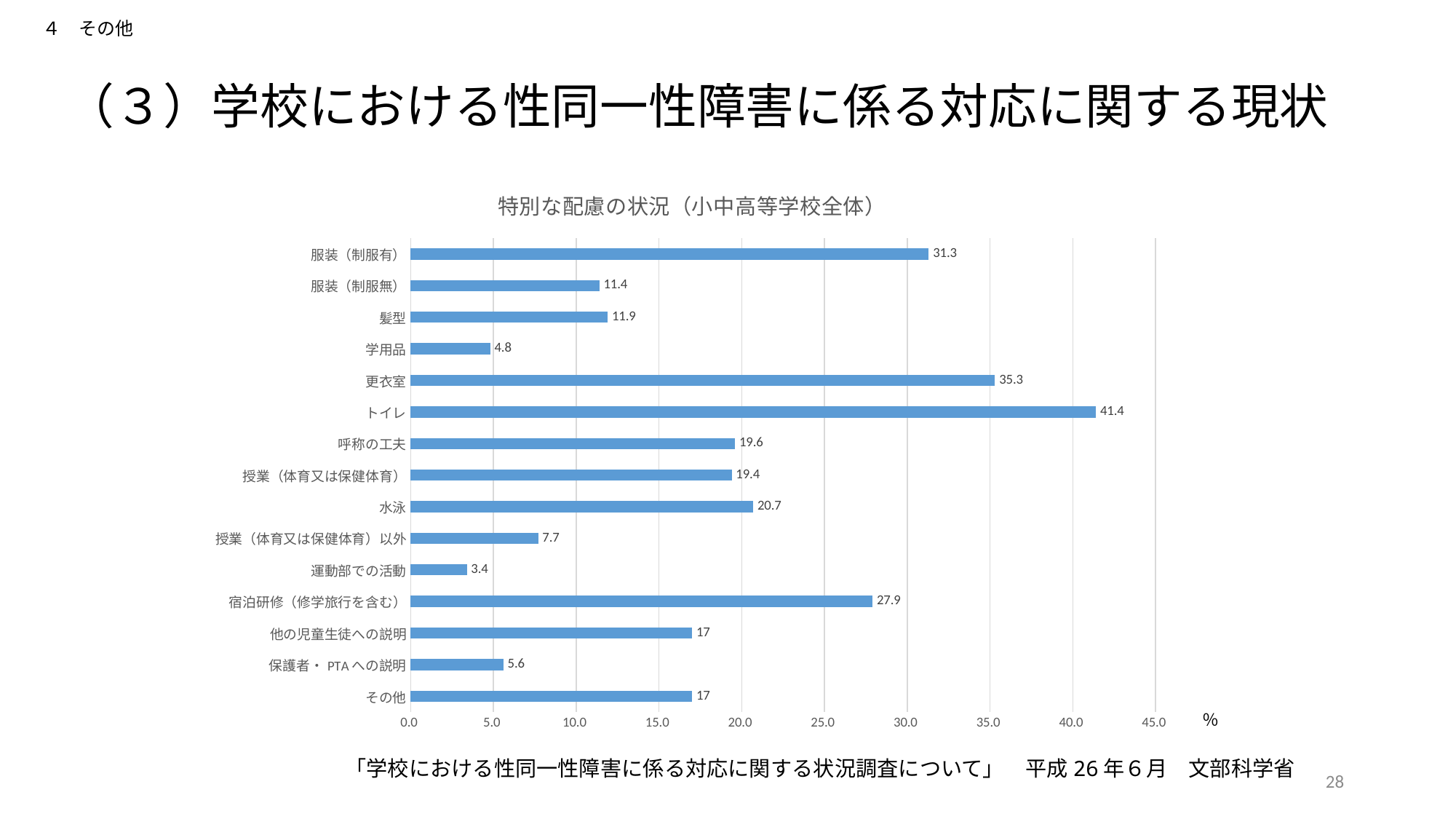

４　その他
（３）学校における性同一性障害に係る対応に関する現状

### Chart: 特別な配慮の状況（小中高等学校全体）

| Category |  |
|---|---|
| その他 | 17.0 |
| 保護者・PTAへの説明 | 5.6 |
| 他の児童生徒への説明 | 17.0 |
| 宿泊研修（修学旅行を含む） | 27.9 |
| 運動部での活動 | 3.4 |
| 授業（体育又は保健体育）以外 | 7.7 |
| 水泳 | 20.7 |
| 授業（体育又は保健体育） | 19.4 |
| 呼称の工夫 | 19.6 |
| トイレ | 41.4 |
| 更衣室 | 35.3 |
| 学用品 | 4.8 |
| 髪型 | 11.9 |
| 服装（制服無） | 11.4 |
| 服装（制服有） | 31.3 |
％
「学校における性同一性障害に係る対応に関する状況調査について」　平成26年６月　文部科学省
28